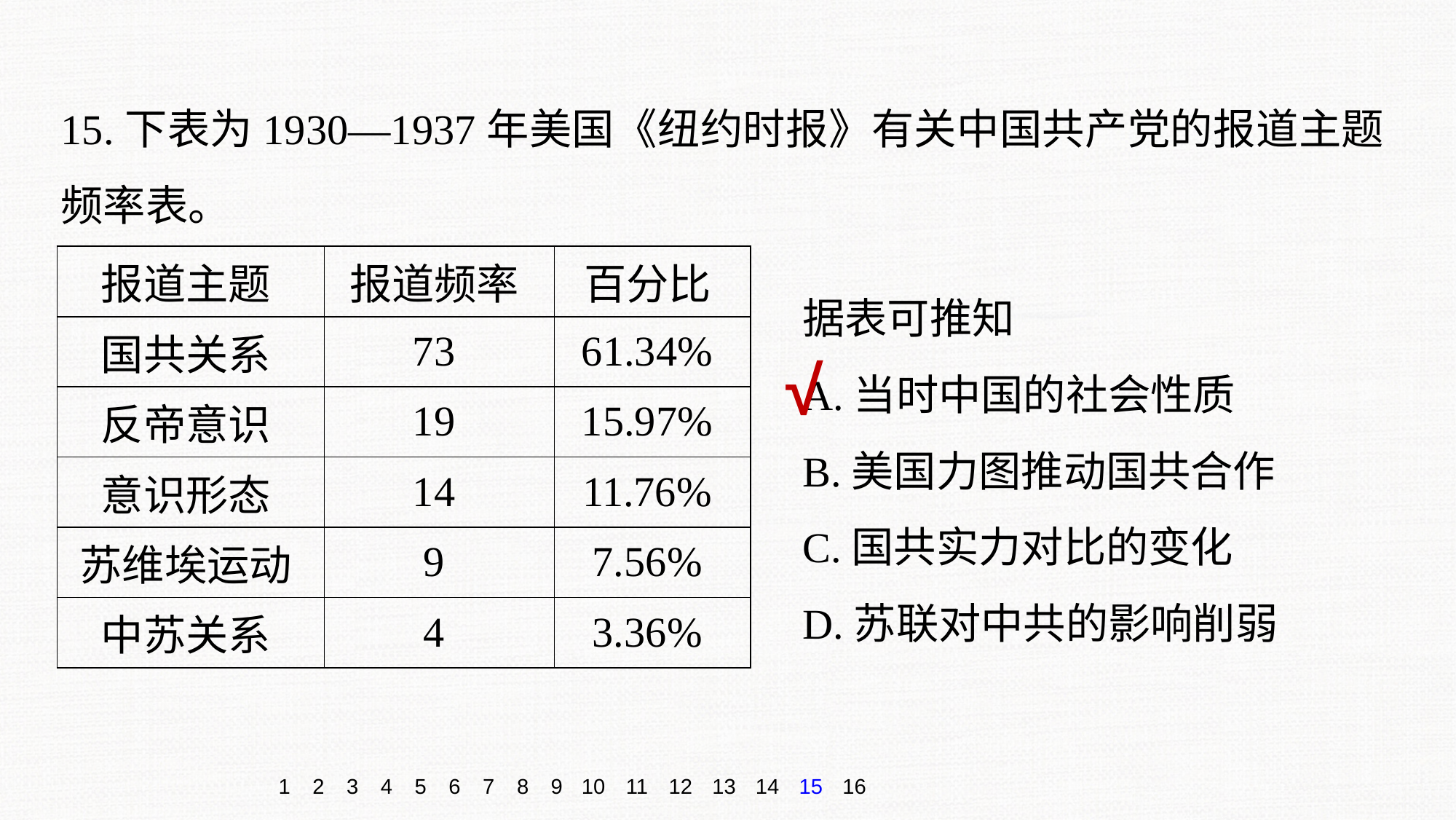

15.下表为1930—1937年美国《纽约时报》有关中国共产党的报道主题频率表。
| 报道主题 | 报道频率 | 百分比 |
| --- | --- | --- |
| 国共关系 | 73 | 61.34% |
| 反帝意识 | 19 | 15.97% |
| 意识形态 | 14 | 11.76% |
| 苏维埃运动 | 9 | 7.56% |
| 中苏关系 | 4 | 3.36% |
据表可推知
A.当时中国的社会性质
B.美国力图推动国共合作
C.国共实力对比的变化
D.苏联对中共的影响削弱
√
1
2
3
4
5
6
7
8
9
10
11
12
13
14
15
16